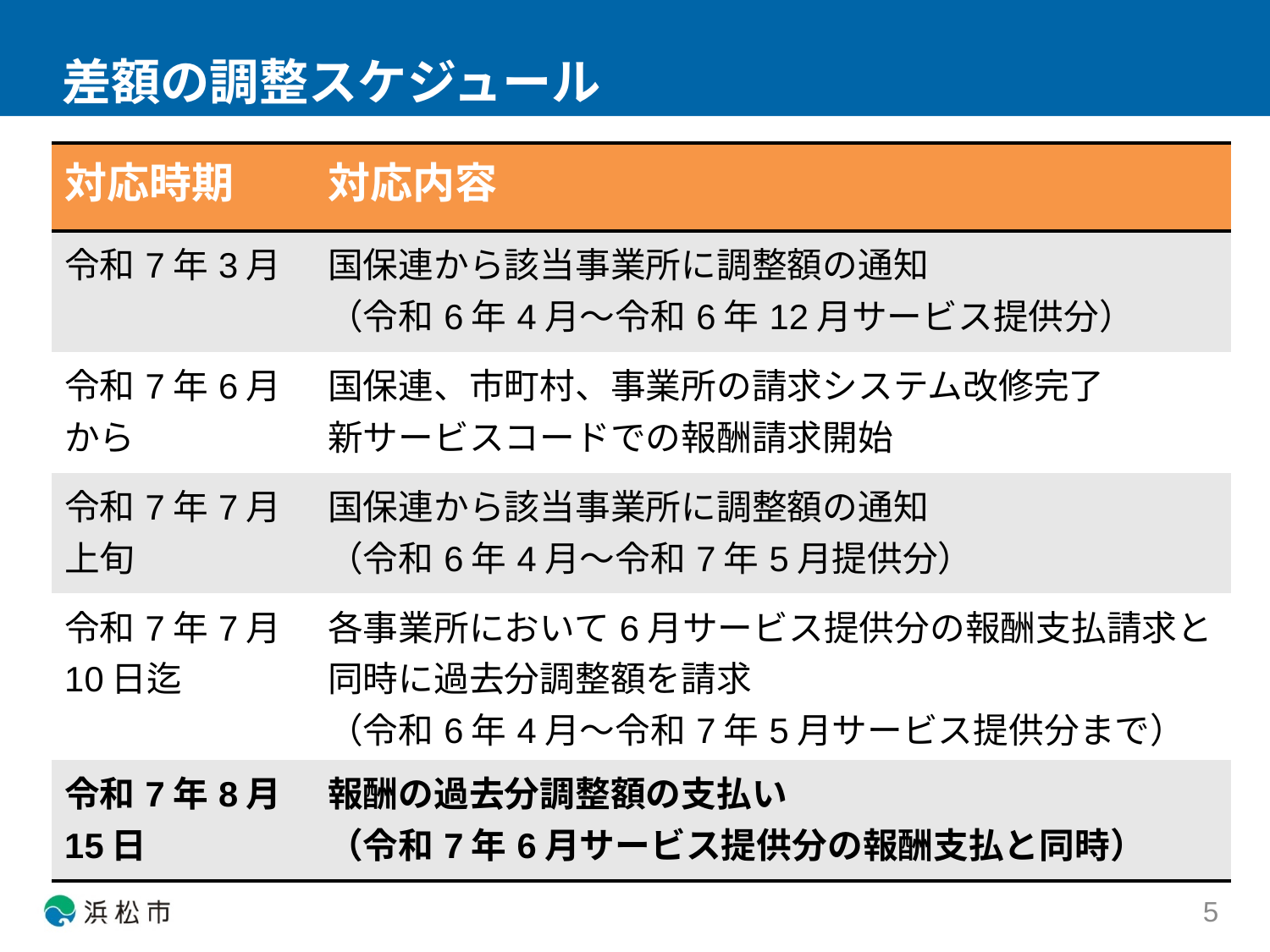

# 差額の調整スケジュール
| 対応時期 | 対応内容 |
| --- | --- |
| 令和7年3月 | 国保連から該当事業所に調整額の通知 （令和6年4月～令和6年12月サービス提供分） |
| 令和7年6月 から | 国保連、市町村、事業所の請求システム改修完了 新サービスコードでの報酬請求開始 |
| 令和7年7月 上旬 | 国保連から該当事業所に調整額の通知 （令和6年4月～令和7年5月提供分） |
| 令和7年7月 10日迄 | 各事業所において6月サービス提供分の報酬支払請求と同時に過去分調整額を請求 （令和6年4月～令和7年5月サービス提供分まで） |
| 令和7年8月 15日 | 報酬の過去分調整額の支払い （令和7年6月サービス提供分の報酬支払と同時） |
5